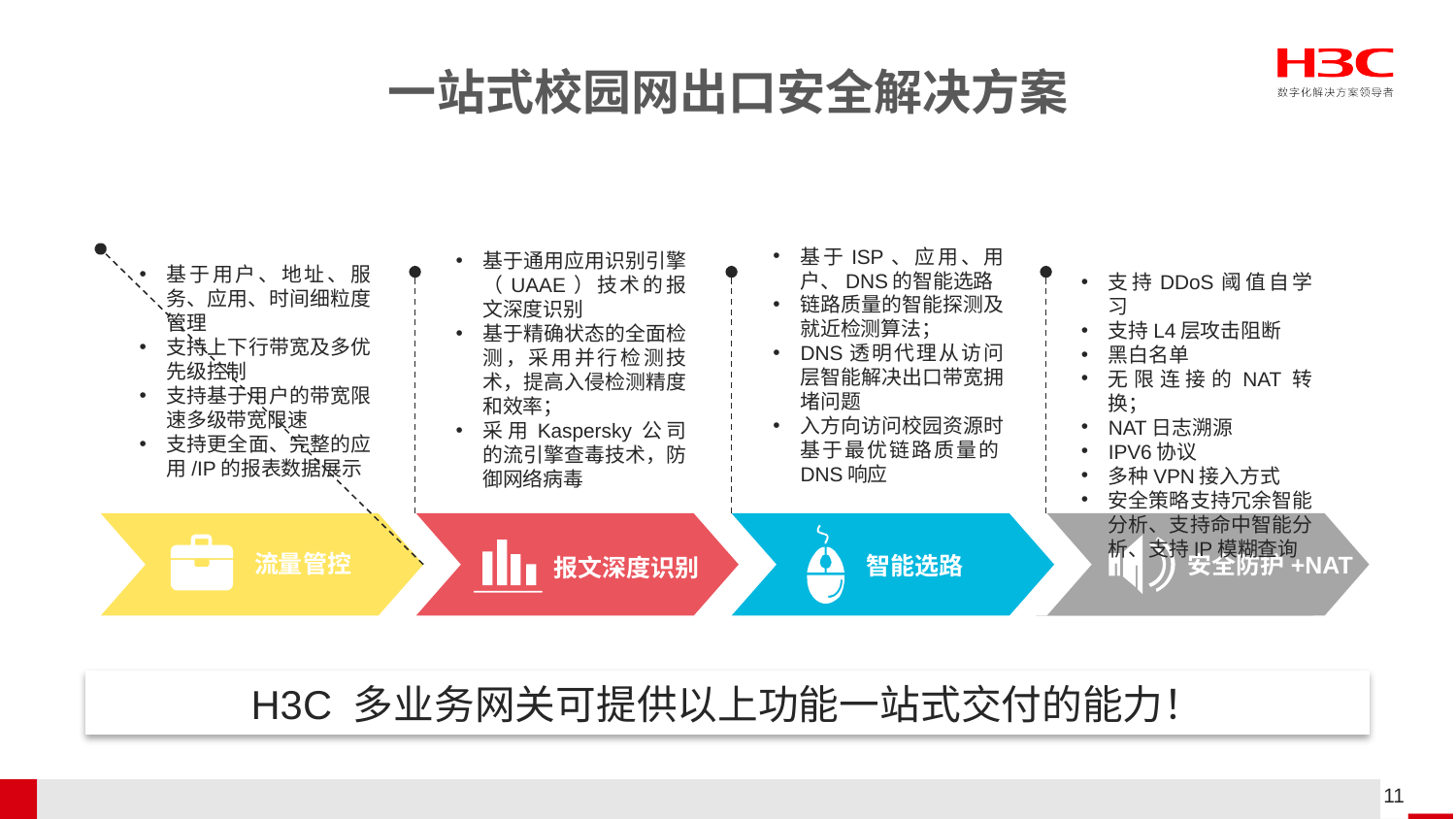

一站式校园网出口安全解决方案
基于ISP、应用、用户、DNS的智能选路
链路质量的智能探测及就近检测算法；
DNS透明代理从访问层智能解决出口带宽拥堵问题
入方向访问校园资源时基于最优链路质量的DNS响应
基于通用应用识别引擎（UAAE）技术的报文深度识别
基于精确状态的全面检测，采用并行检测技术，提高入侵检测精度和效率；
采用Kaspersky公司的流引擎查毒技术，防御网络病毒
基于用户、地址、服务、应用、时间细粒度管理
支持上下行带宽及多优先级控制
支持基于用户的带宽限速多级带宽限速
支持更全面、完整的应用/IP的报表数据展示
支持DDoS阈值自学习
支持L4层攻击阻断
黑白名单
无限连接的NAT转换；
NAT日志溯源
IPV6协议
多种VPN接入方式
安全策略支持冗余智能分析、支持命中智能分析、支持IP模糊查询

流量管控

报文深度识别

智能选路

安全防护+NAT

H3C 多业务网关可提供以上功能一站式交付的能力！